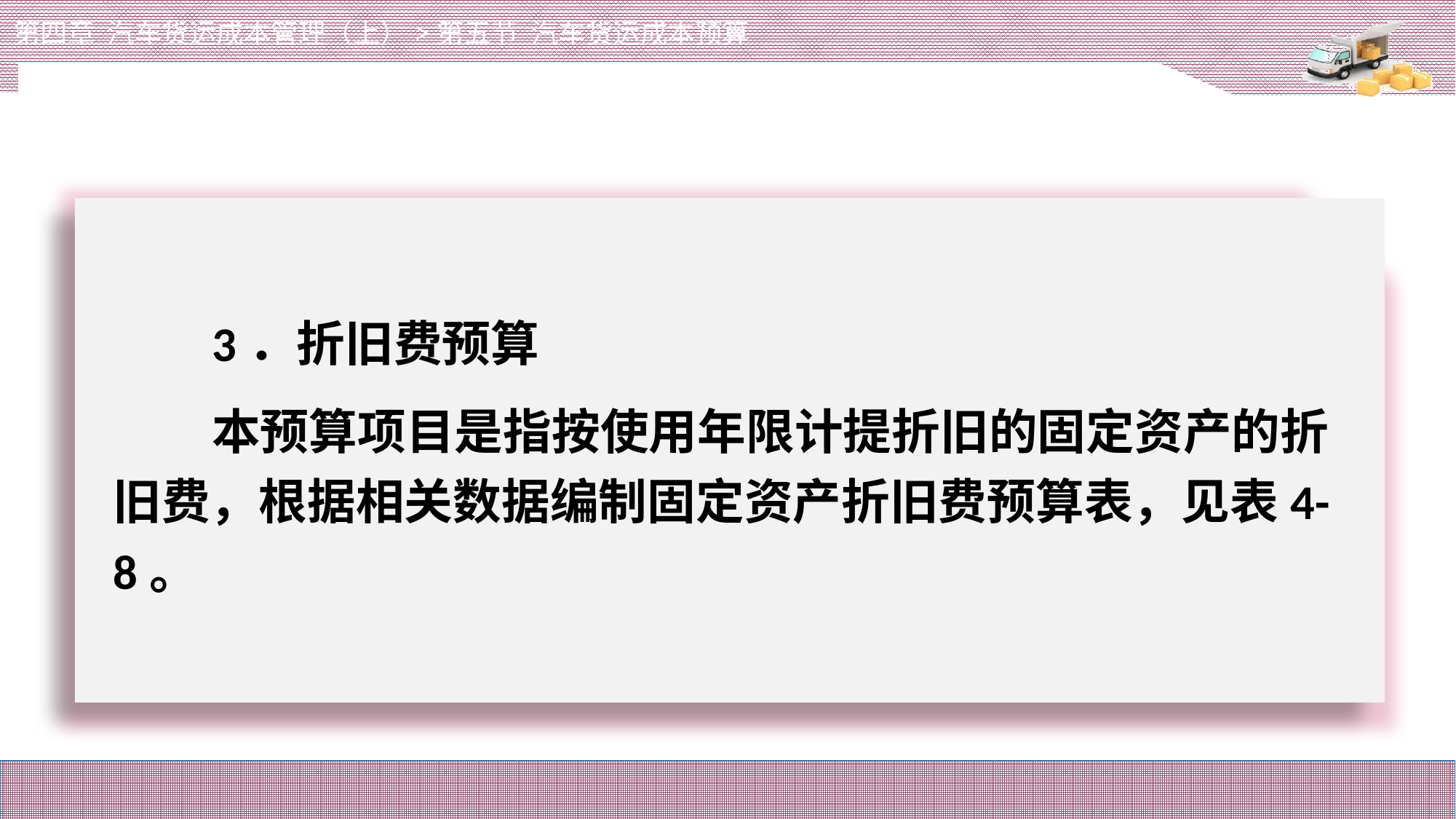

第四章  汽车货运成本管理（上）>第五节  汽车货运成本预算
# 3．折旧费预算
本预算项目是指按使用年限计提折旧的固定资产的折旧费，根据相关数据编制固定资产折旧费预算表，见表4-8。
3．折旧费预算
本预算项目是指按使用年限计提折旧的固定资产的折旧费，根据相关数据编制固定资产折旧费预算表，见表4-8。